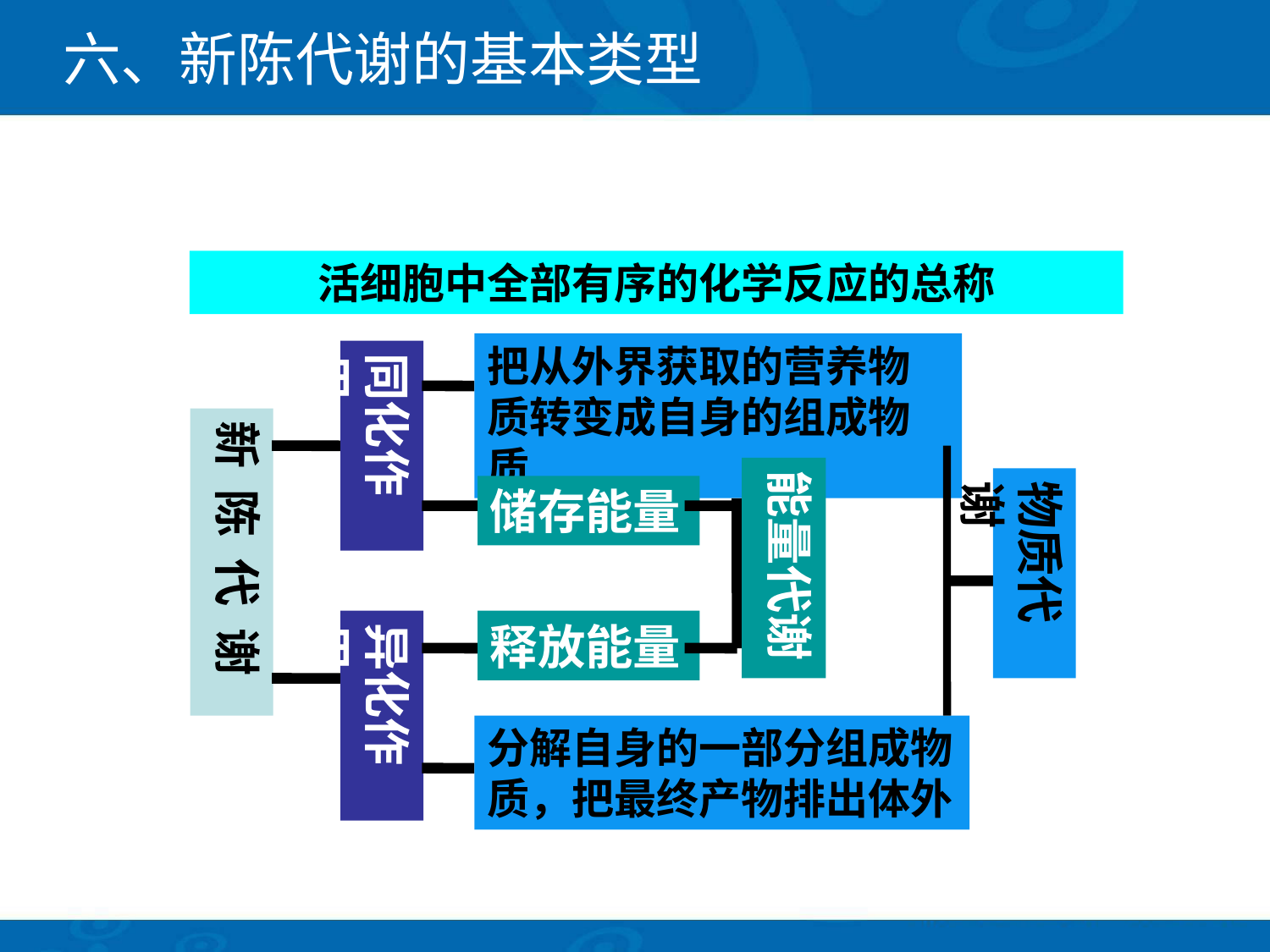

六、新陈代谢的基本类型
活细胞中全部有序的化学反应的总称
把从外界获取的营养物质转变成自身的组成物质

同化作用

新  陈  代  谢

物质代谢

能量代谢

储存能量

异化作用

释放能量

分解自身的一部分组成物质，把最终产物排出体外